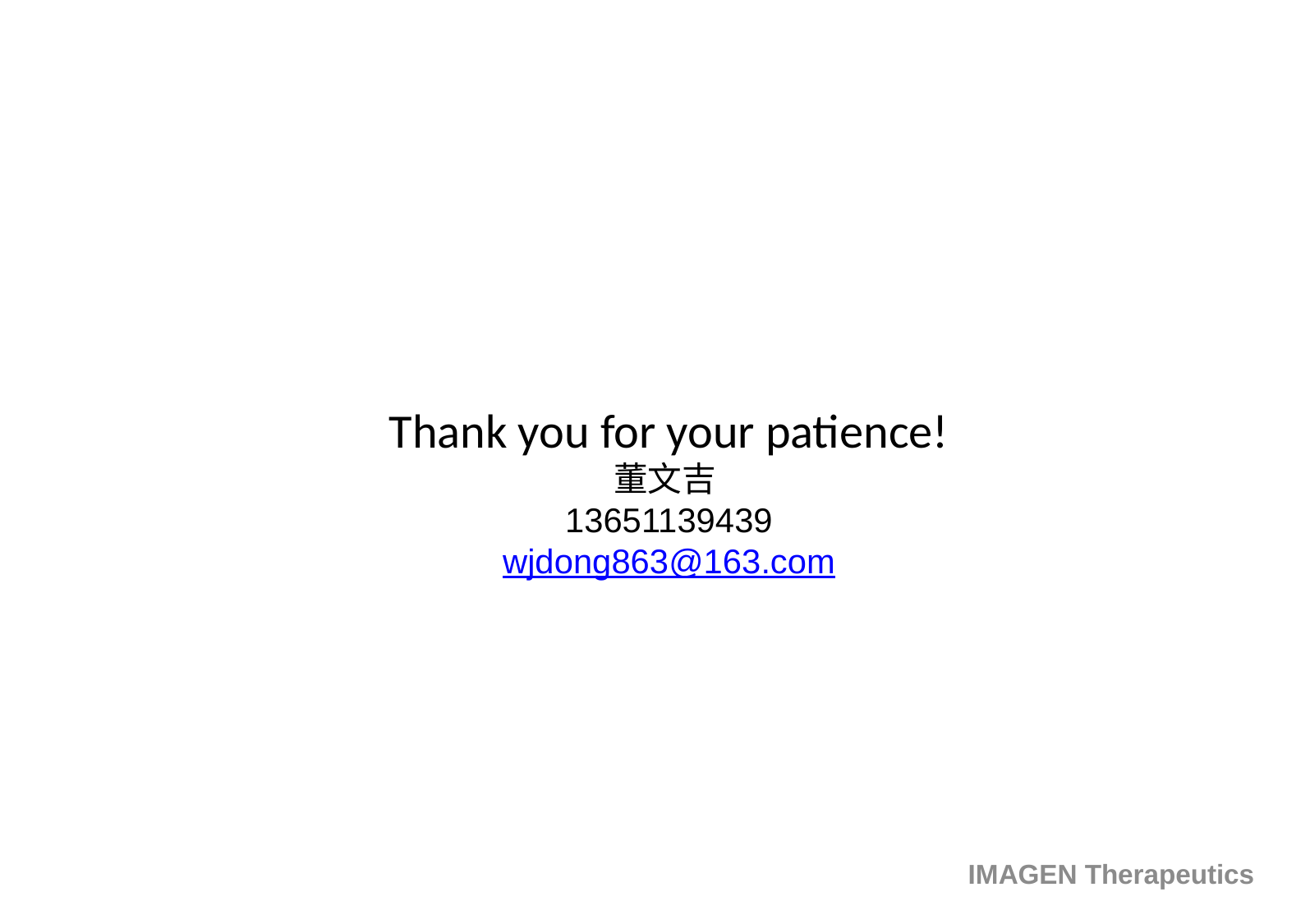

Thank you for your patience!
董文吉
13651139439
wjdong863@163.com

IMAGEN Therapeutics